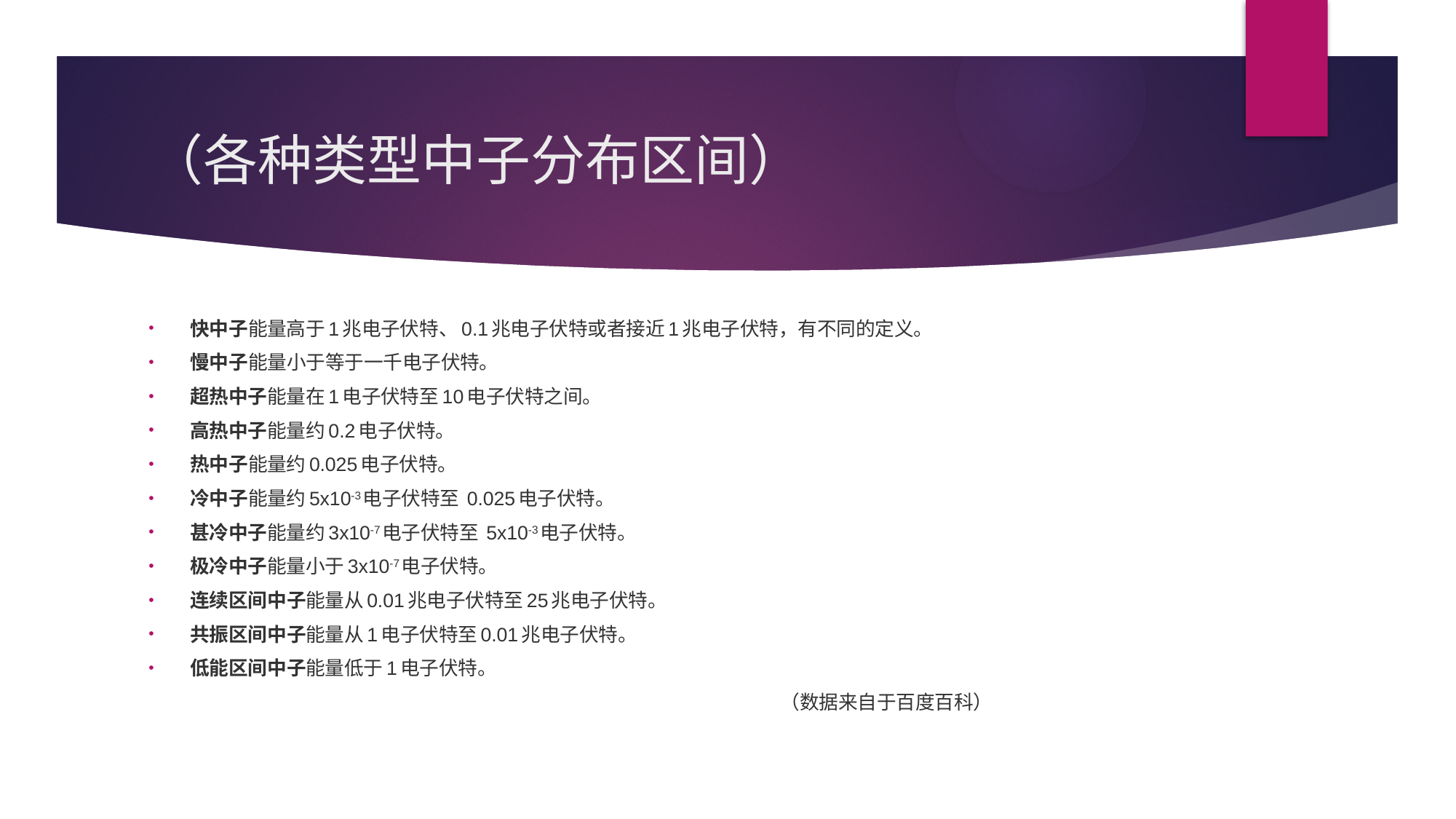

# （各种类型中子分布区间）
快中子能量高于1兆电子伏特、0.1兆电子伏特或者接近1兆电子伏特，有不同的定义。
慢中子能量小于等于一千电子伏特。
超热中子能量在1电子伏特至10电子伏特之间。
高热中子能量约0.2电子伏特。
热中子能量约0.025电子伏特。
冷中子能量约5x10-3电子伏特至 0.025电子伏特。
甚冷中子能量约3x10-7电子伏特至 5x10-3电子伏特。
极冷中子能量小于3x10-7电子伏特。
连续区间中子能量从0.01兆电子伏特至25兆电子伏特。
共振区间中子能量从1电子伏特至0.01兆电子伏特。
低能区间中子能量低于1电子伏特。
                                                                                                                                                （数据来自于百度百科）